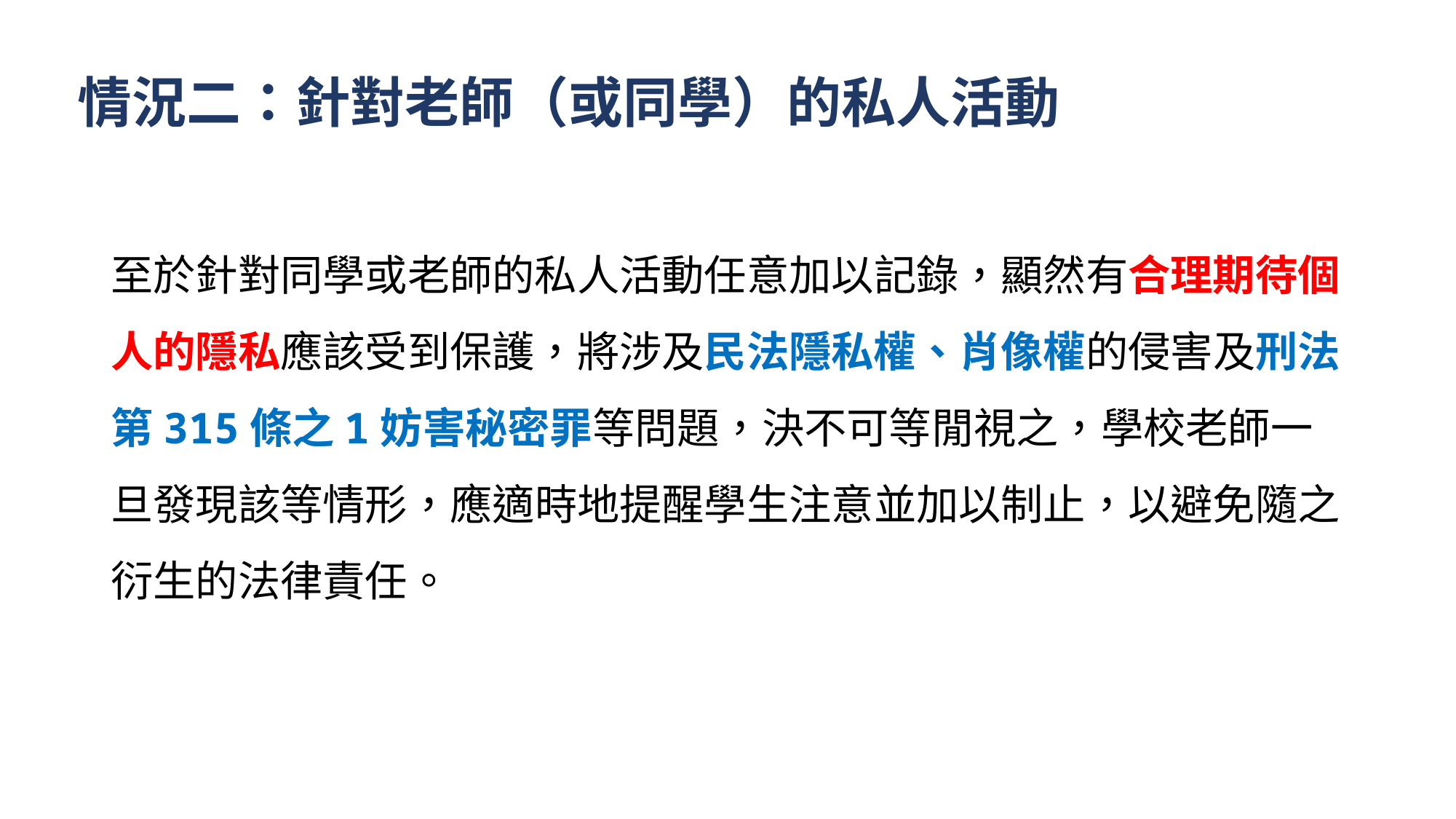

情況二：針對老師（或同學）的私人活動
至於針對同學或老師的私人活動任意加以記錄，顯然有合理期待個人的隱私應該受到保護，將涉及民法隱私權、肖像權的侵害及刑法第315條之1妨害秘密罪等問題，決不可等閒視之，學校老師一旦發現該等情形，應適時地提醒學生注意並加以制止，以避免隨之衍生的法律責任。